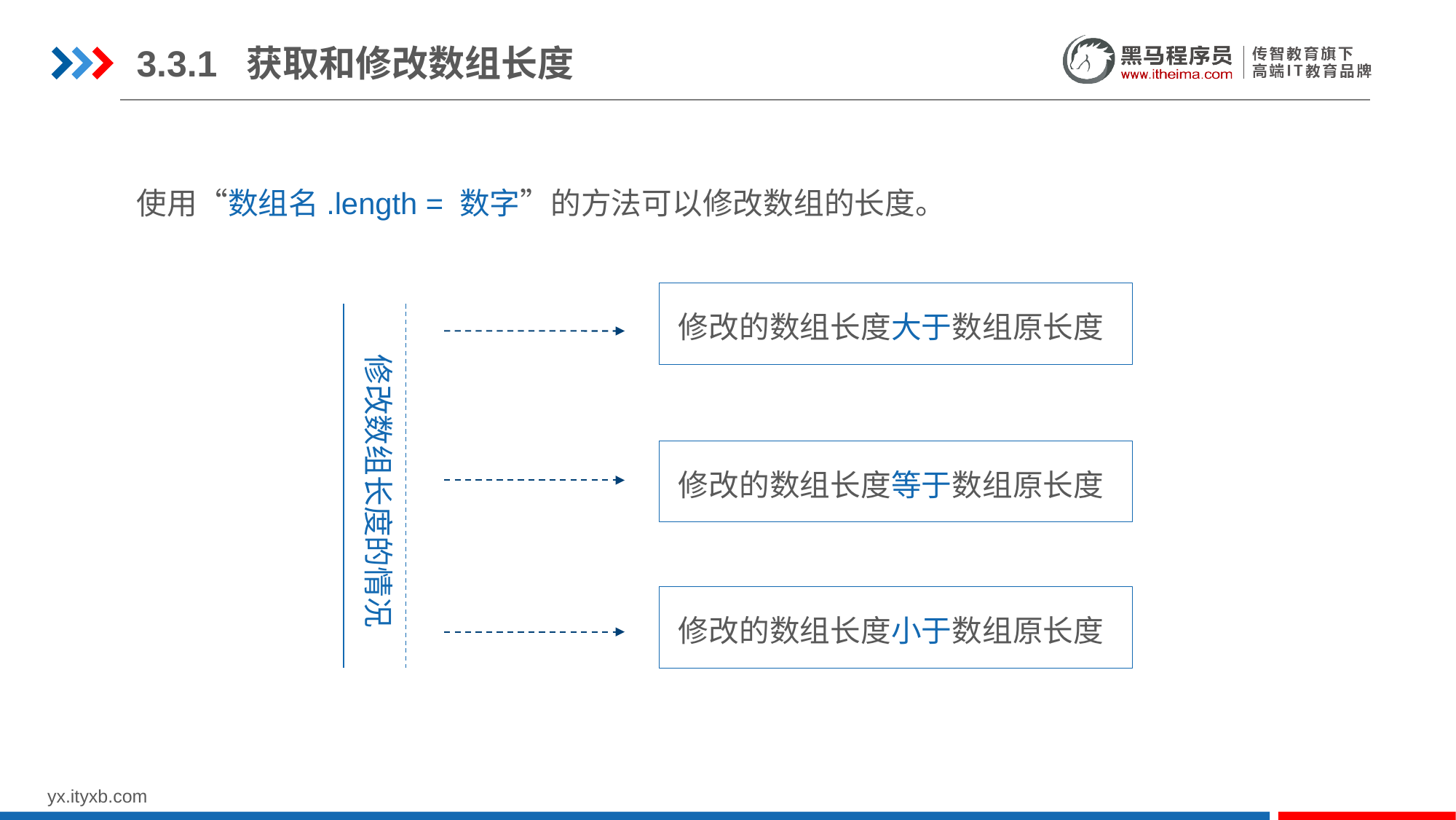

3.3.1  获取和修改数组长度
使用“数组名.length = 数字”的方法可以修改数组的长度。

修改的数组长度大于数组原长度

修改数组长度的情况

修改的数组长度等于数组原长度

修改的数组长度小于数组原长度